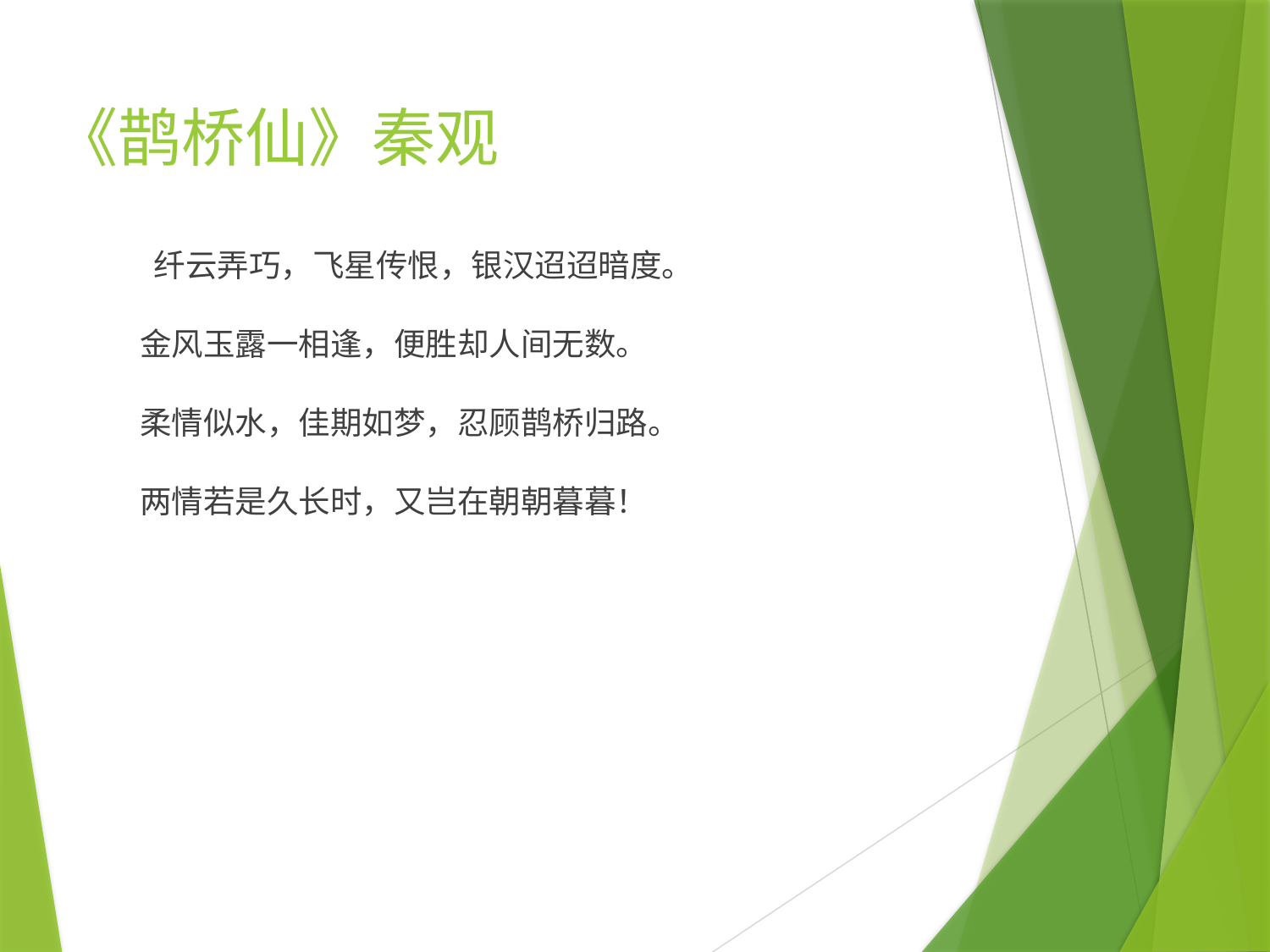

# 《鹊桥仙》秦观
    纤云弄巧，飞星传恨，银汉迢迢暗度。
  金风玉露一相逢，便胜却人间无数。
  柔情似水，佳期如梦，忍顾鹊桥归路。
  两情若是久长时，又岂在朝朝暮暮！